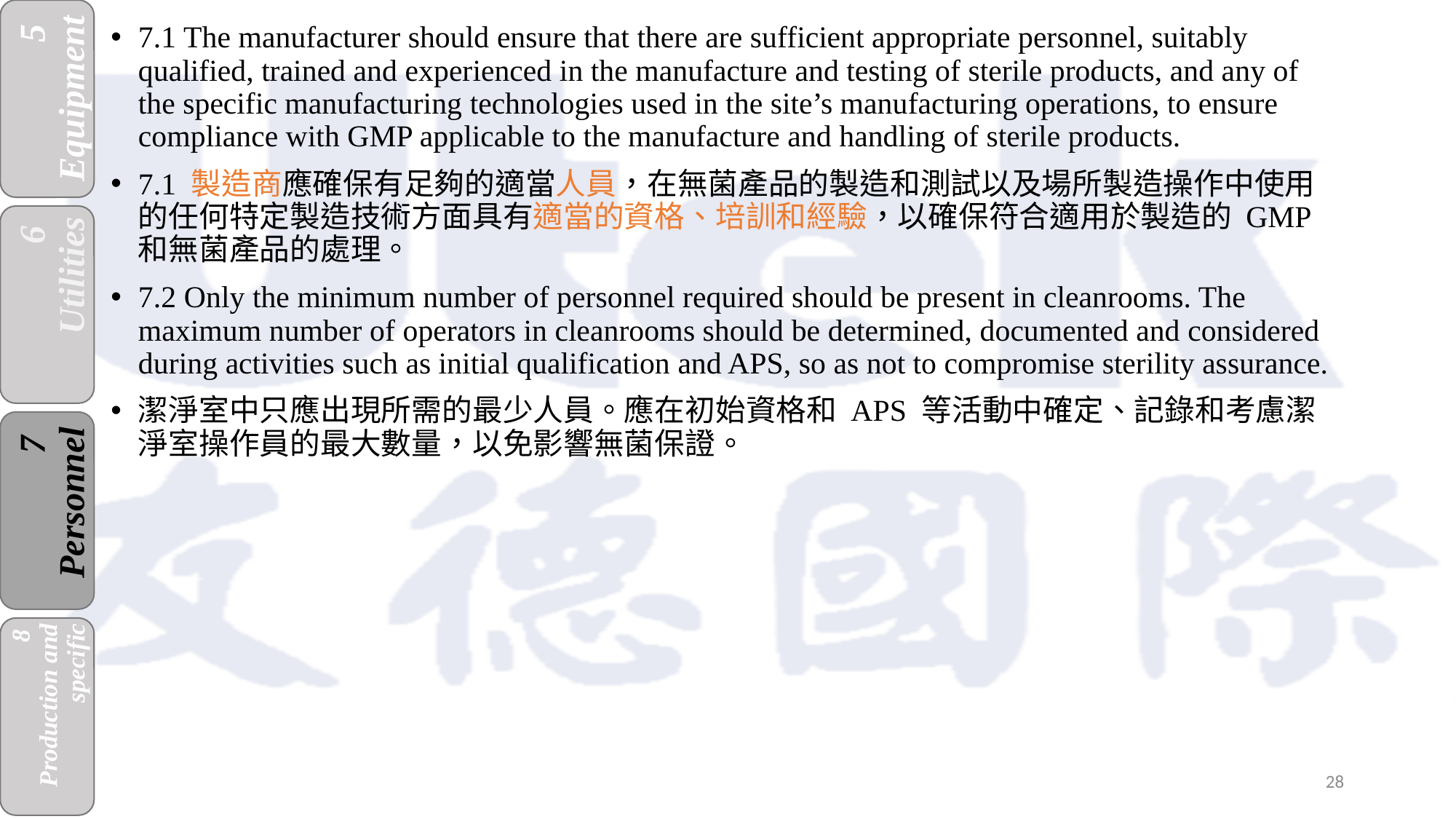

7.1 The manufacturer should ensure that there are sufficient appropriate personnel, suitably qualified, trained and experienced in the manufacture and testing of sterile products, and any of the specific manufacturing technologies used in the site’s manufacturing operations, to ensure compliance with GMP applicable to the manufacture and handling of sterile products.
7.1 製造商應確保有足夠的適當人員，在無菌產品的製造和測試以及場所製造操作中使用的任何特定製造技術方面具有適當的資格、培訓和經驗，以確保符合適用於製造的 GMP和無菌產品的處理。
7.2 Only the minimum number of personnel required should be present in cleanrooms. The maximum number of operators in cleanrooms should be determined, documented and considered during activities such as initial qualification and APS, so as not to compromise sterility assurance.
潔淨室中只應出現所需的最少人員。應在初始資格和 APS 等活動中確定、記錄和考慮潔淨室操作員的最大數量，以免影響無菌保證。
28